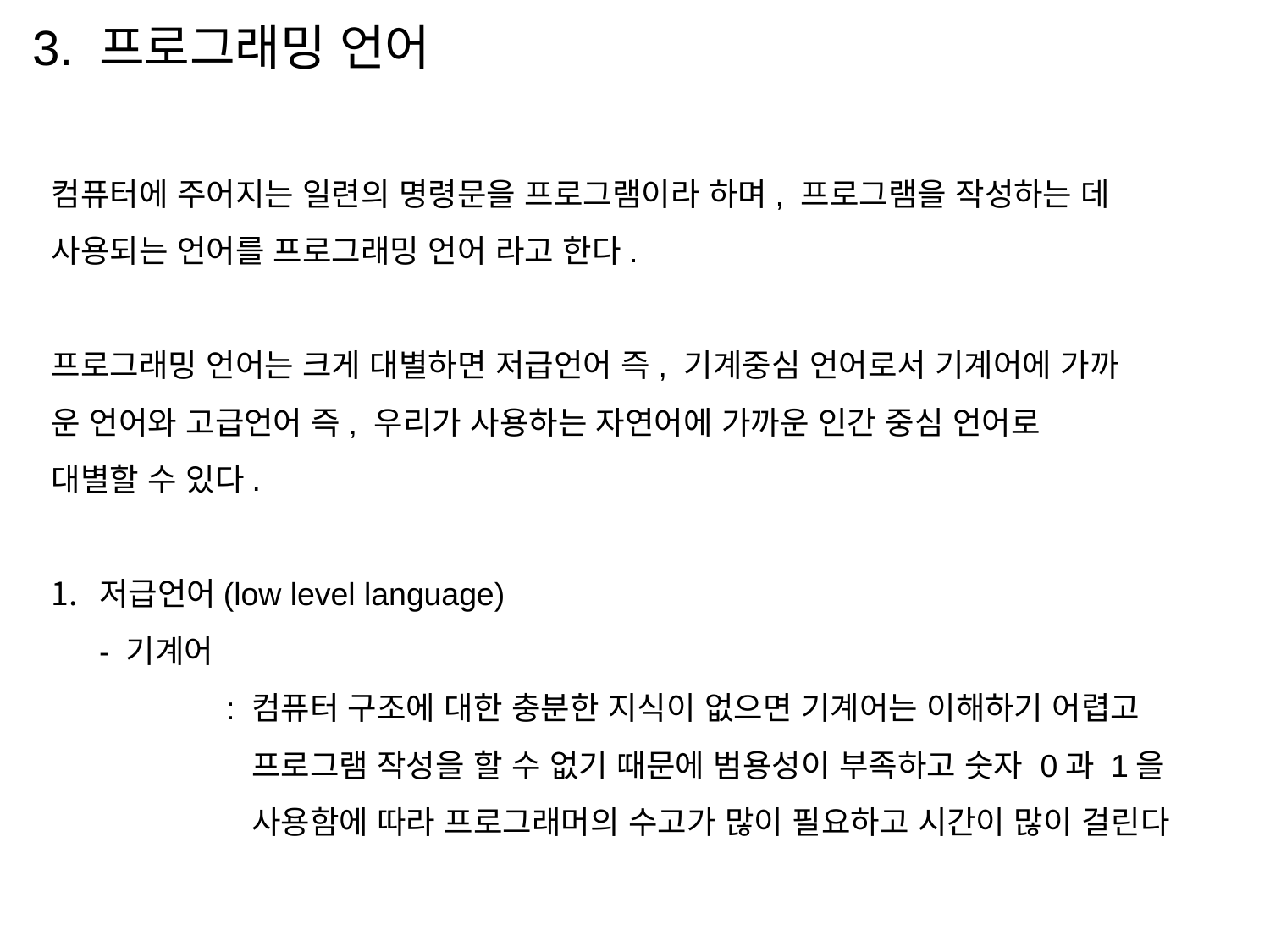

3. 프로그래밍 언어
컴퓨터에 주어지는 일련의 명령문을 프로그램이라 하며, 프로그램을 작성하는 데
사용되는 언어를 프로그래밍 언어 라고 한다.

프로그래밍 언어는 크게 대별하면 저급언어 즉, 기계중심 언어로서 기계어에 가까
운 언어와 고급언어 즉, 우리가 사용하는 자연어에 가까운 인간 중심 언어로
대별할 수 있다.

저급언어(low level language)
	- 기계어
		: 컴퓨터 구조에 대한 충분한 지식이 없으면 기계어는 이해하기 어렵고
		  프로그램 작성을 할 수 없기 때문에 범용성이 부족하고 숫자 0과 1을
		  사용함에 따라 프로그래머의 수고가 많이 필요하고 시간이 많이 걸린다